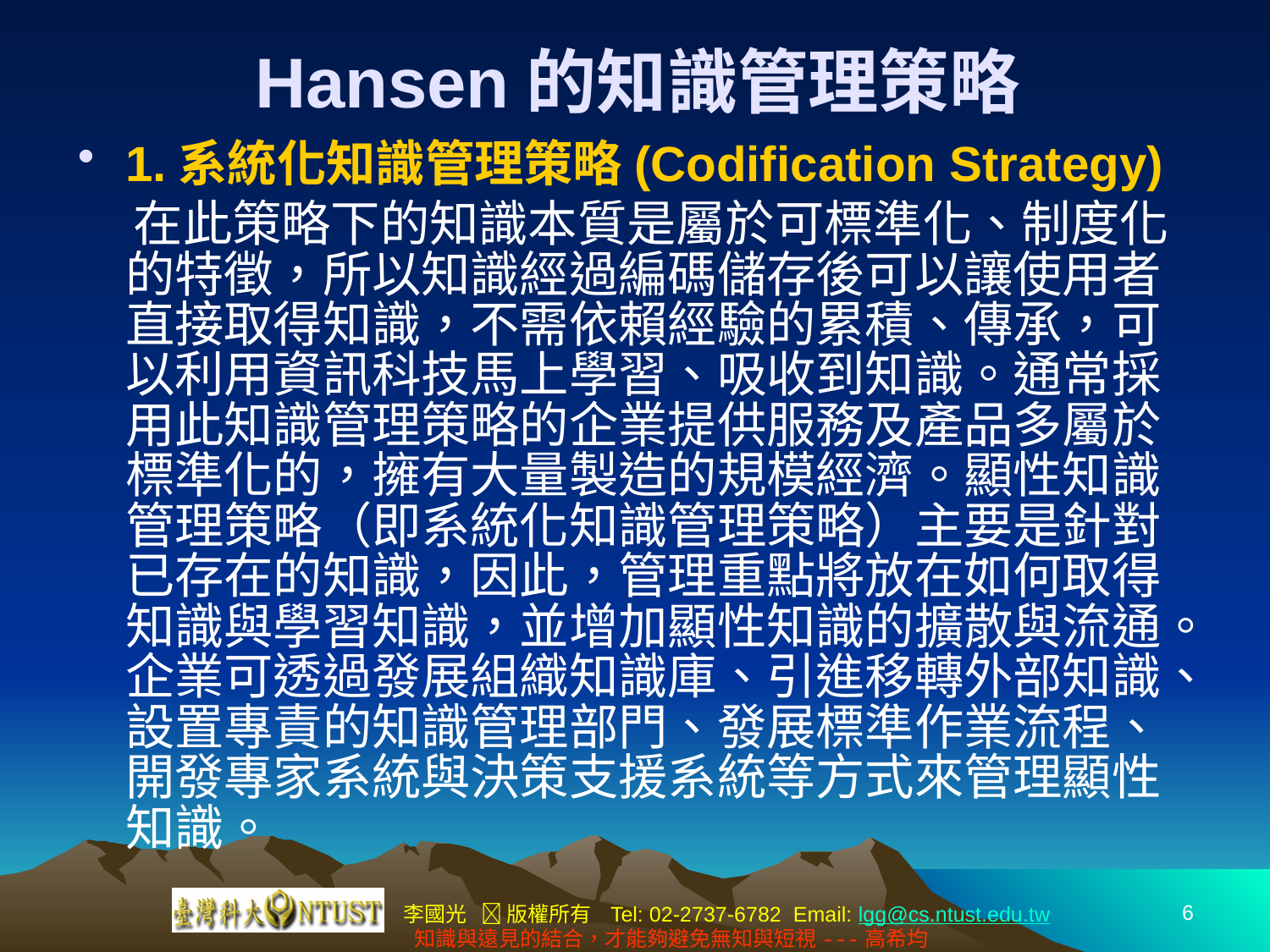

# Hansen的知識管理策略
1.系統化知識管理策略(Codification Strategy)
    在此策略下的知識本質是屬於可標準化、制度化的特徵，所以知識經過編碼儲存後可以讓使用者直接取得知識，不需依賴經驗的累積、傳承，可以利用資訊科技馬上學習、吸收到知識。通常採用此知識管理策略的企業提供服務及產品多屬於標準化的，擁有大量製造的規模經濟。顯性知識管理策略（即系統化知識管理策略）主要是針對已存在的知識，因此，管理重點將放在如何取得知識與學習知識，並增加顯性知識的擴散與流通。企業可透過發展組織知識庫、引進移轉外部知識、設置專責的知識管理部門、發展標準作業流程、開發專家系統與決策支援系統等方式來管理顯性知識。
6